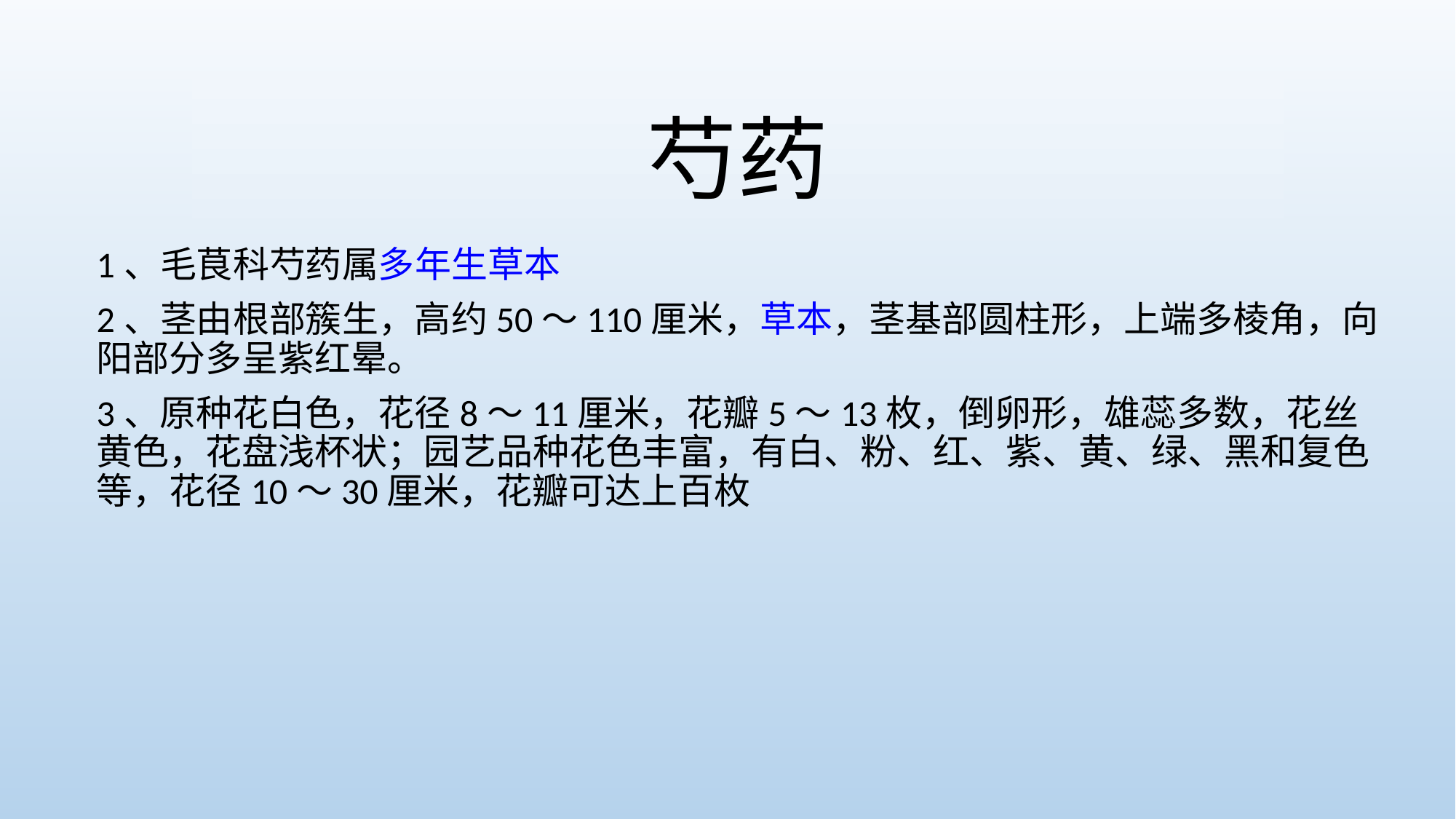

# 芍药
1、毛茛科芍药属多年生草本
2、茎由根部簇生，高约50～110厘米，草本，茎基部圆柱形，上端多棱角，向阳部分多呈紫红晕。
3、原种花白色，花径8～11厘米，花瓣5～13枚，倒卵形，雄蕊多数，花丝黄色，花盘浅杯状；园艺品种花色丰富，有白、粉、红、紫、黄、绿、黑和复色等，花径10～30厘米，花瓣可达上百枚